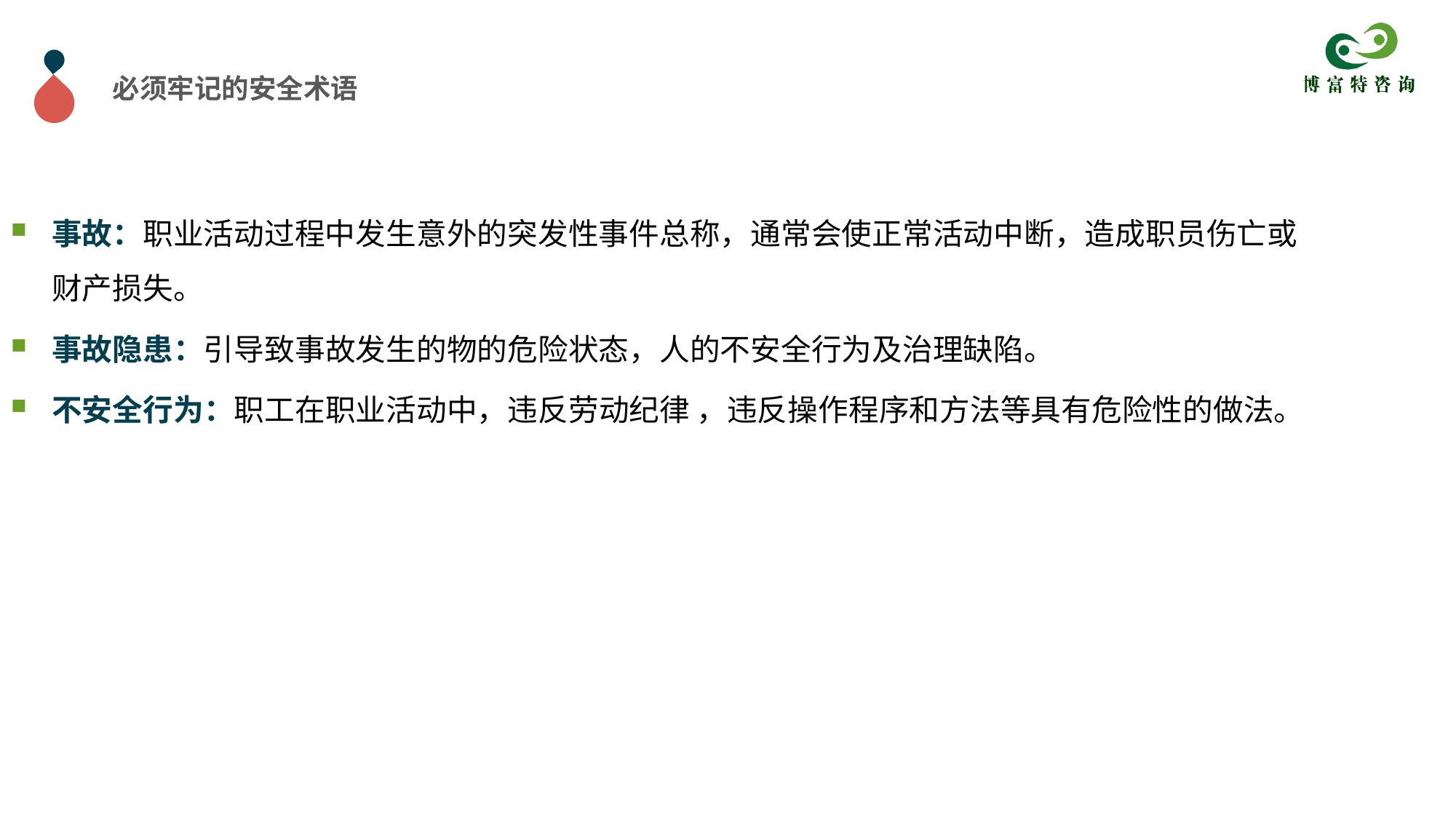

必须牢记的安全术语
事故：职业活动过程中发生意外的突发性事件总称，通常会使正常活动中断，造成职员伤亡或财产损失。
事故隐患：引导致事故发生的物的危险状态，人的不安全行为及治理缺陷。
不安全行为：职工在职业活动中，违反劳动纪律 ，违反操作程序和方法等具有危险性的做法。